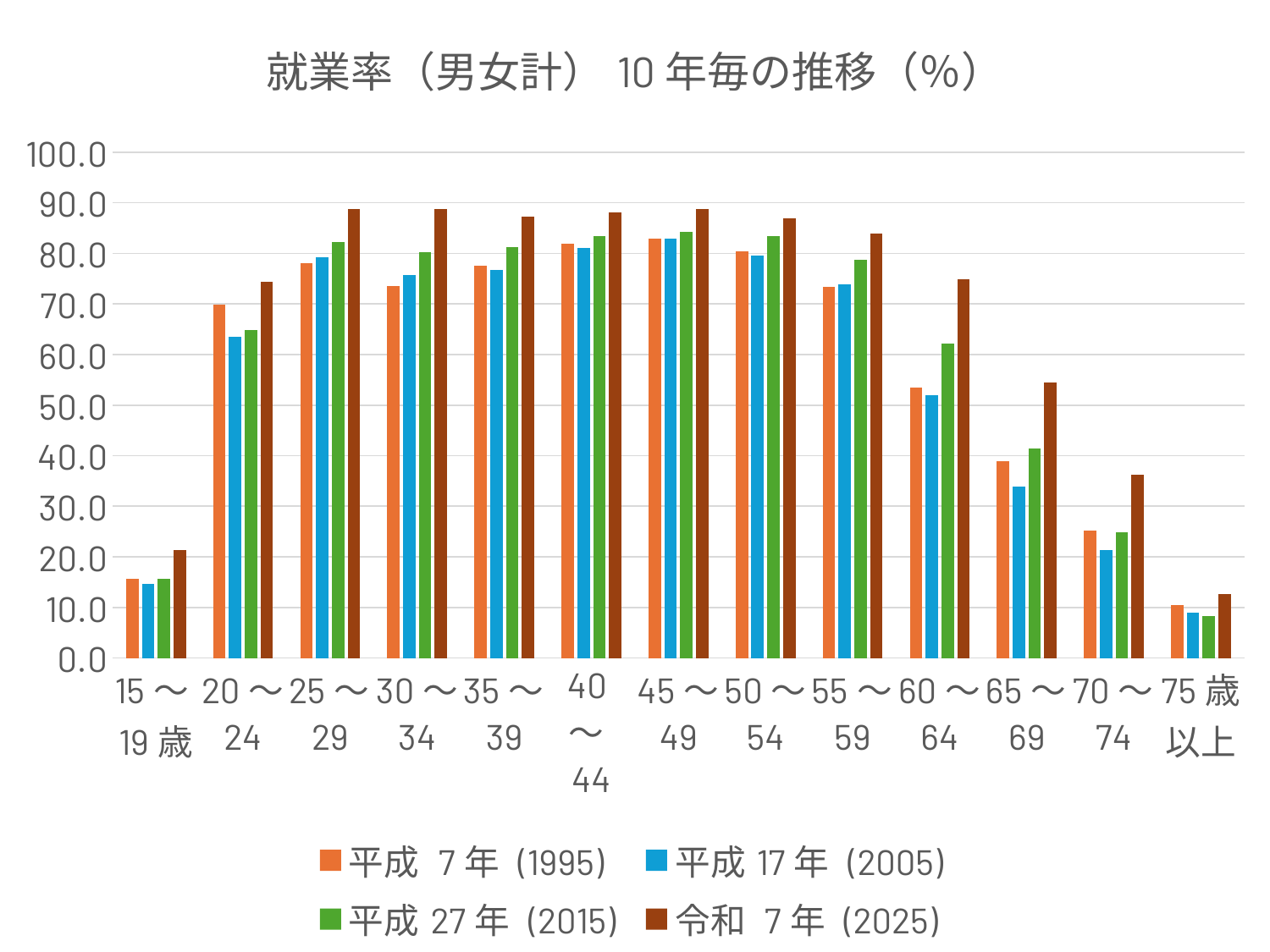

### Chart: 就業率（男女計）10年毎の推移（％）

| Category | 平成 7年 | 平成17年 | 平成27年 | 令和 7年 |
|---|---|---|---|---|
| 15～19歳 | 15.6 | 14.7 | 15.6 | 21.4 |
| 20～24 | 69.9 | 63.5 | 64.8 | 74.4 |
| 25～29 | 78.1 | 79.2 | 82.3 | 88.8 |
| 30～34 | 73.5 | 75.7 | 80.2 | 88.8 |
| 35～39 | 77.6 | 76.8 | 81.2 | 87.3 |
| 40～44 | 81.9 | 81.1 | 83.4 | 88.1 |
| 45～49 | 82.9 | 82.9 | 84.3 | 88.7 |
| 50～54 | 80.4 | 79.6 | 83.4 | 87.0 |
| 55～59 | 73.4 | 73.8 | 78.7 | 83.9 |
| 60～64 | 53.4 | 52.0 | 62.2 | 74.9 |
| 65～69 | 38.9 | 33.8 | 41.5 | 54.5 |
| 70～74 | 25.2 | 21.4 | 24.9 | 36.2 |
| 75歳以上 | 10.4 | 9.0 | 8.3 | 12.6 |